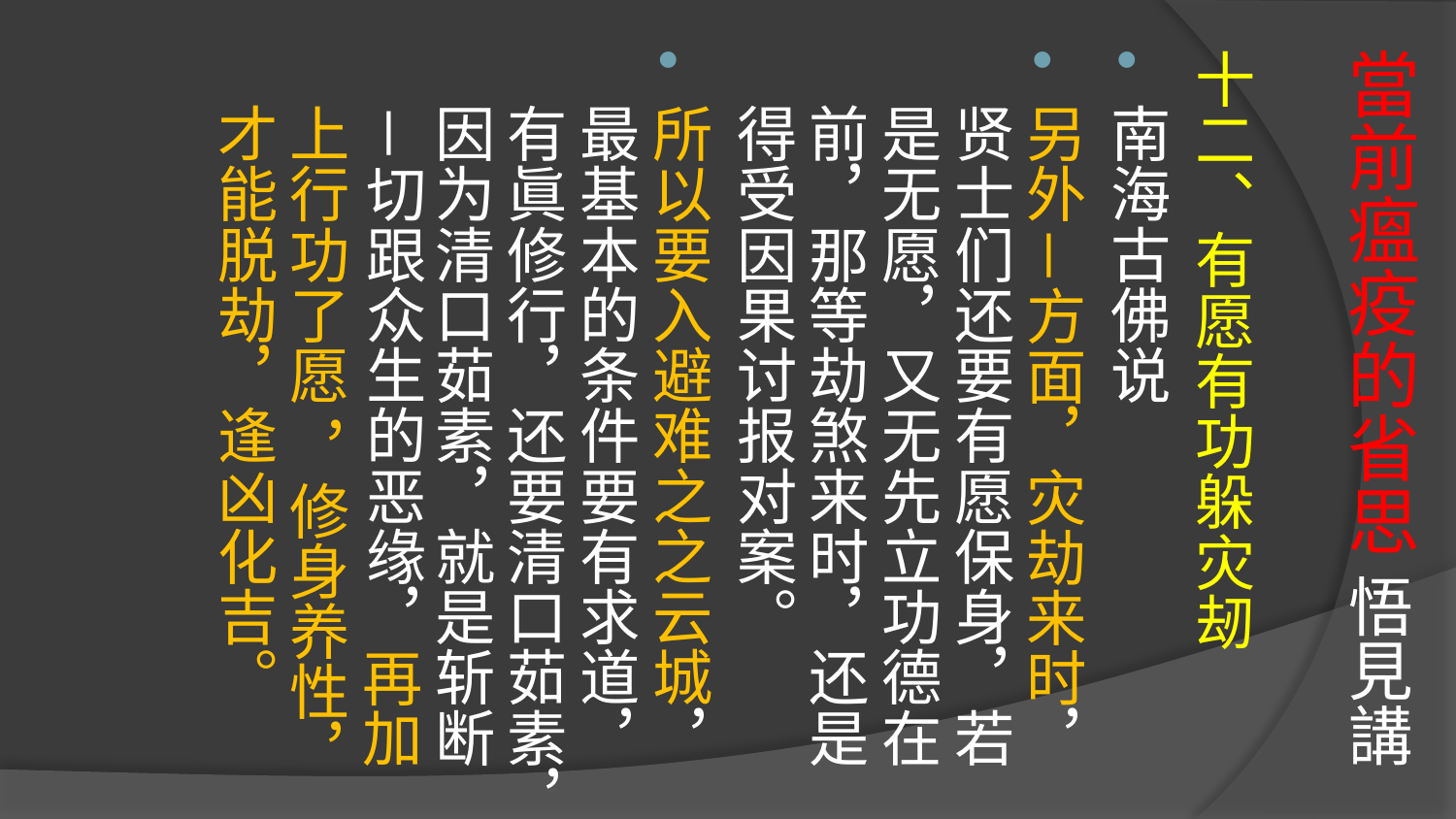

# 當前瘟疫的省思 悟見講
十二、有愿有功躲灾刼
南海古佛说
另外－方面，灾劫来时，贤士们还要有愿保身，若是无愿，又无先立功德在前，那等劫煞来时，还是得受因果讨报对案。
所以要入避难之之云城，最基本的条件要有求道，有眞修行，还要清口茹素，因为清口茹素，就是斩断－切跟众生的恶缘，再加上行功了愿 ，修身养性，才能脱劫，逢凶化吉。